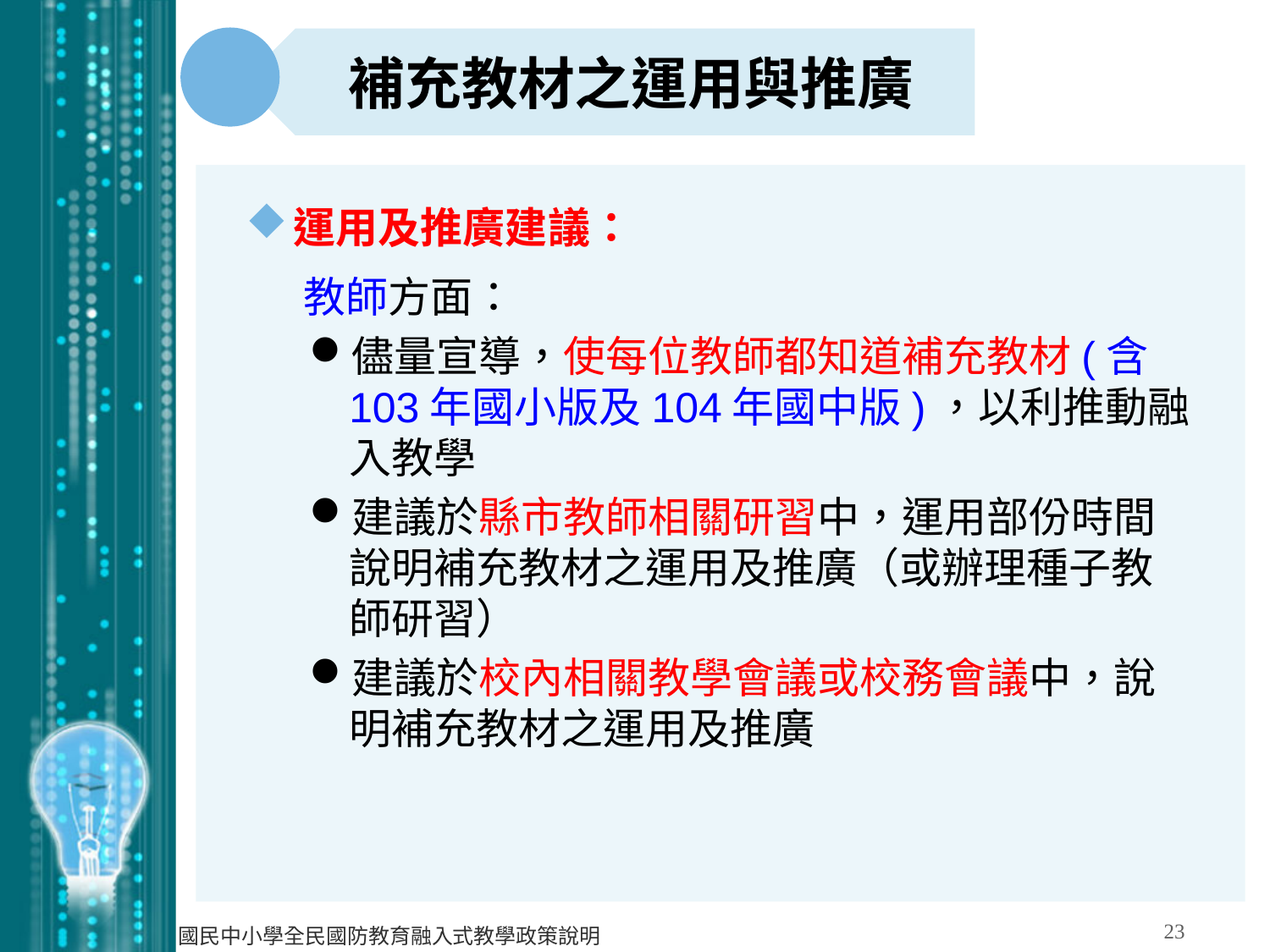

補充教材之運用與推廣
運用及推廣建議：
     教師方面：
儘量宣導，使每位教師都知道補充教材(含103年國小版及104年國中版)，以利推動融入教學
建議於縣市教師相關研習中，運用部份時間說明補充教材之運用及推廣（或辦理種子教師研習）
建議於校內相關教學會議或校務會議中，說明補充教材之運用及推廣

23
國民中小學全民國防教育融入式教學政策說明